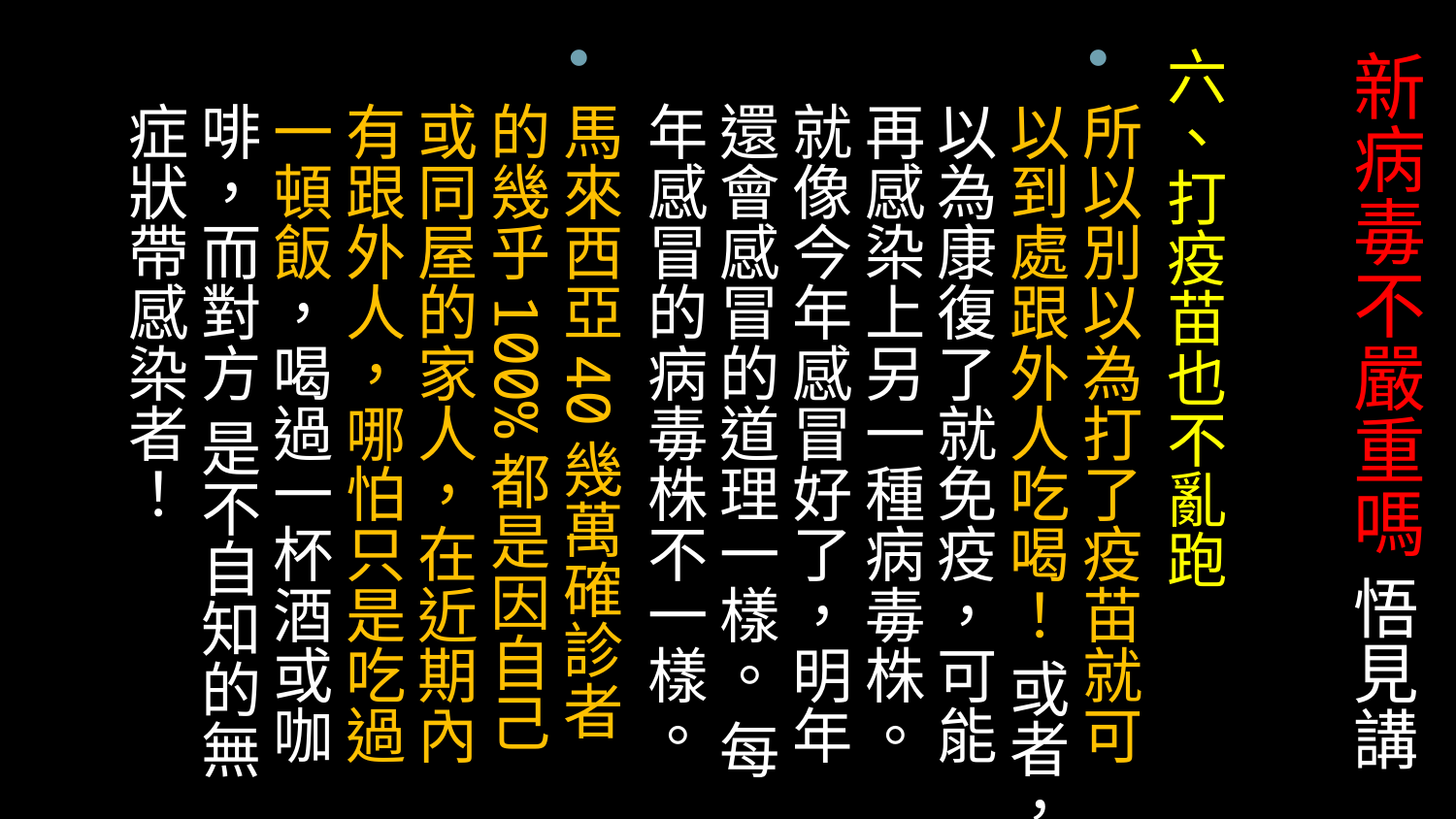

六、打疫苗也不亂跑
所以別以為打了疫苗就可以到處跟外人吃喝！ 或者，以為康復了就免疫，可能再感染上另一種病毒株。 就像今年感冒好了，明年還會感冒的道理一樣。 每年感冒的病毒株不一樣。
馬來西亞40幾萬確診者的幾乎100%都是因自己或同屋的家人，在近期內有跟外人，哪怕只是吃過一頓飯，喝過一杯酒或咖啡，而對方 是不自知的無症狀帶感染者！

# 新病毒不嚴重嗎 悟見講